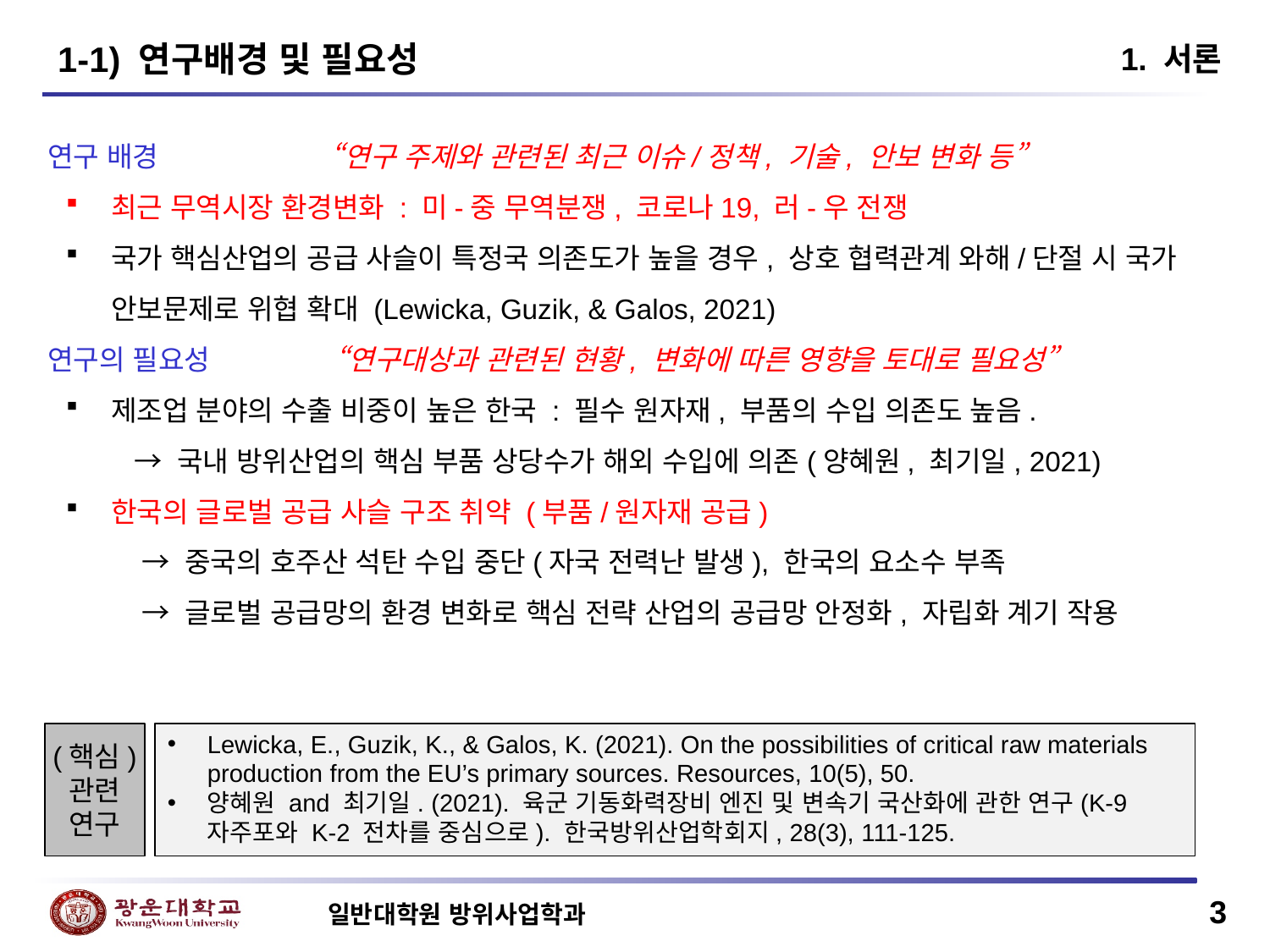

1-1) 연구배경 및 필요성
1. 서론
연구 배경                      “연구 주제와 관련된 최근 이슈/정책, 기술, 안보 변화 등”
최근 무역시장 환경변화 : 미-중 무역분쟁, 코로나19, 러-우 전쟁
국가 핵심산업의 공급 사슬이 특정국 의존도가 높을 경우, 상호 협력관계 와해/단절 시 국가 안보문제로 위협 확대 (Lewicka, Guzik, & Galos, 2021)
연구의 필요성                “연구대상과 관련된 현황, 변화에 따른 영향을 토대로 필요성”
제조업 분야의 수출 비중이 높은 한국 : 필수 원자재, 부품의 수입 의존도 높음.
   → 국내 방위산업의 핵심 부품 상당수가 해외 수입에 의존(양혜원, 최기일, 2021)
한국의 글로벌 공급 사슬 구조 취약 (부품/원자재 공급)
    → 중국의 호주산 석탄 수입 중단(자국 전력난 발생), 한국의 요소수 부족
    → 글로벌 공급망의 환경 변화로 핵심 전략 산업의 공급망 안정화, 자립화 계기 작용
(핵심)
관련
연구
Lewicka, E., Guzik, K., & Galos, K. (2021). On the possibilities of critical raw materials production from the EU’s primary sources. Resources, 10(5), 50.
양혜원 and 최기일. (2021). 육군 기동화력장비 엔진 및 변속기 국산화에 관한 연구(K-9 자주포와 K-2 전차를 중심으로). 한국방위산업학회지, 28(3), 111-125.